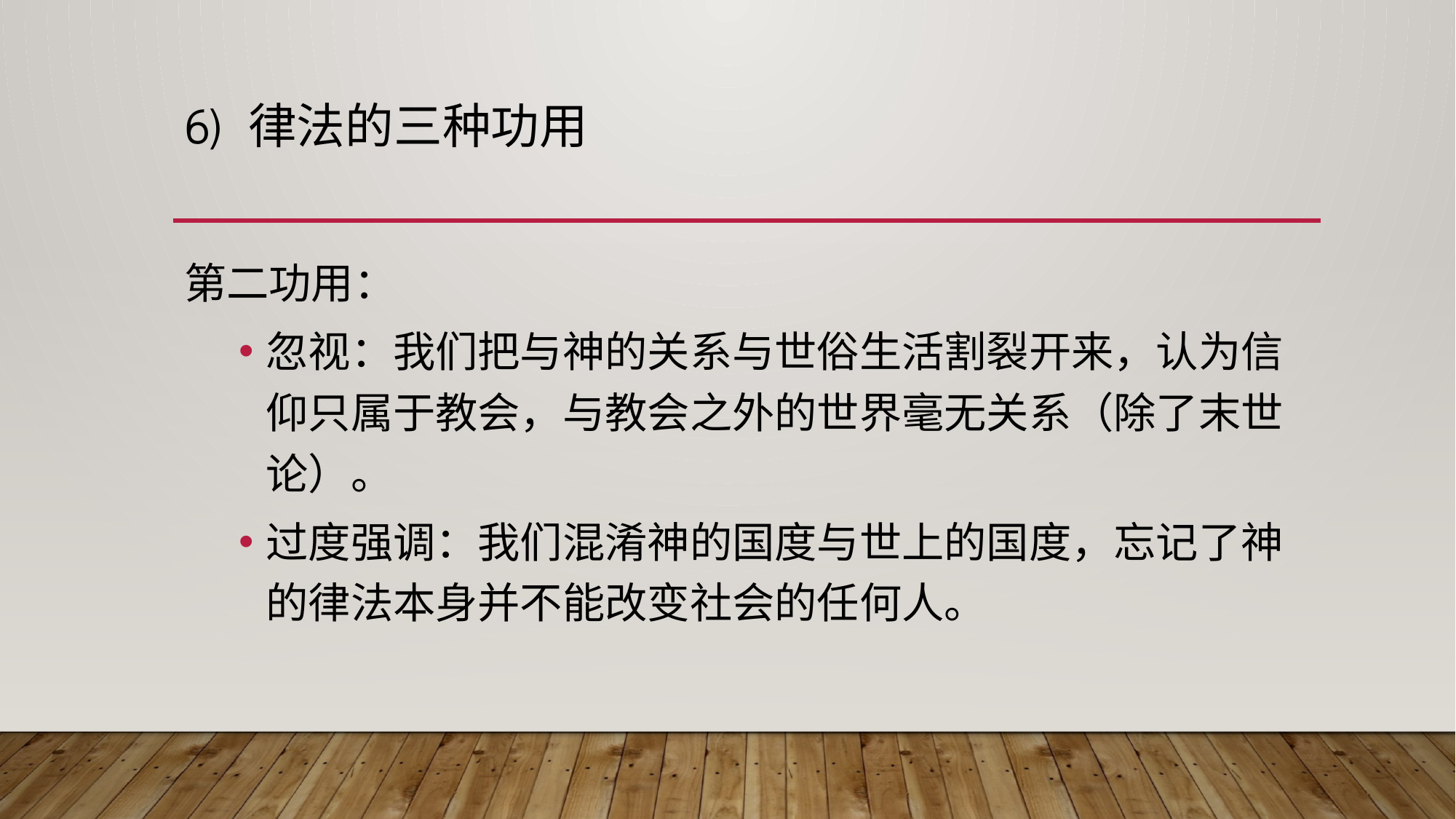

# 6) 律法的三种功用
第二功用：
忽视：我们把与神的关系与世俗生活割裂开来，认为信仰只属于教会，与教会之外的世界毫无关系（除了末世论）。
过度强调：我们混淆神的国度与世上的国度，忘记了神的律法本身并不能改变社会的任何人。